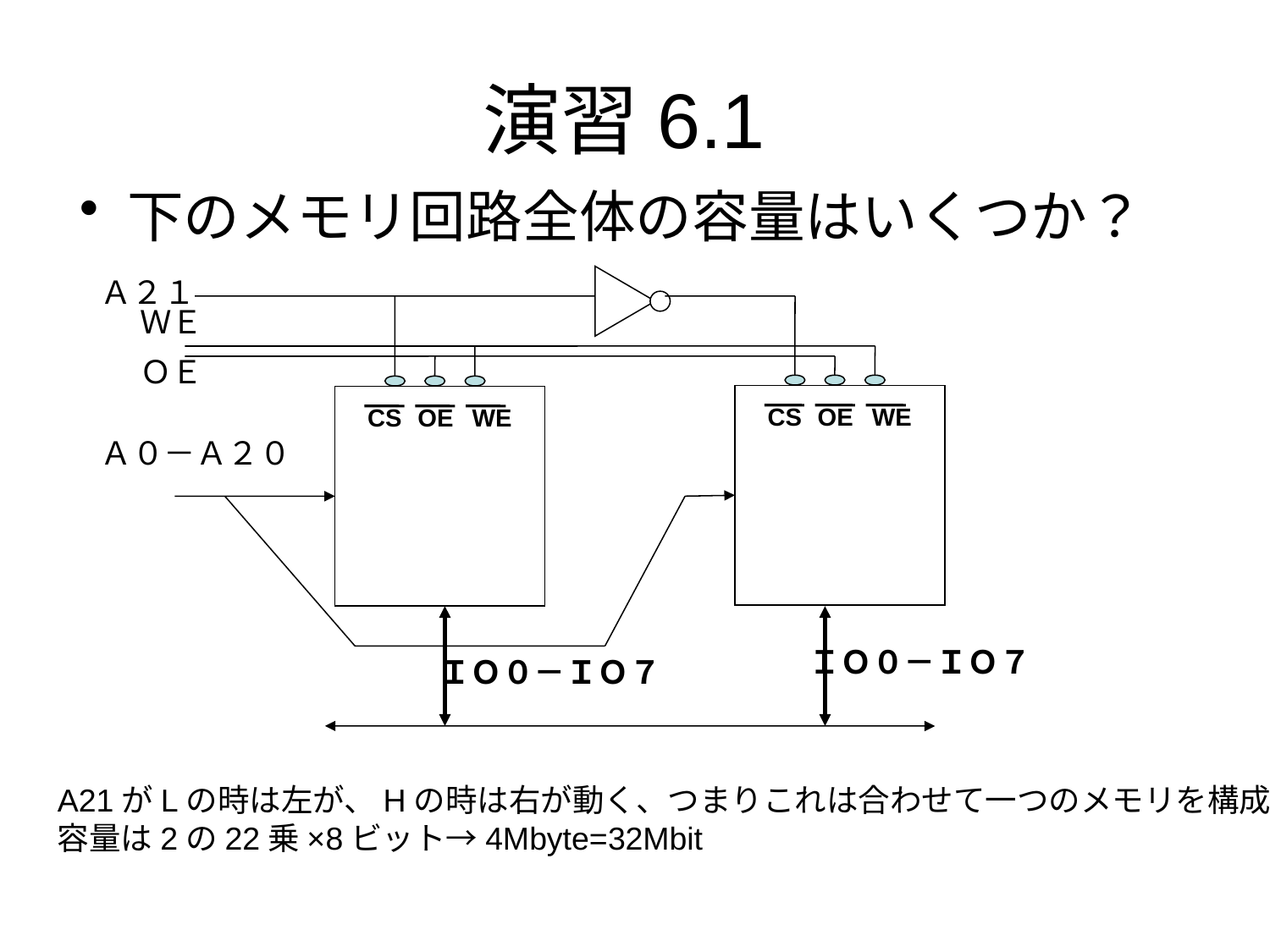

# 演習6.1
下のメモリ回路全体の容量はいくつか？
Ａ２１

ＷＥ

ＯＥ

CS
OE
WE
CS
OE
WE

Ａ０－Ａ２０

ＩＯ０－ＩＯ７

ＩＯ０－ＩＯ７

A21がLの時は左が、Hの時は右が動く、つまりこれは合わせて一つのメモリを構成する
容量は2の22乗×8ビット→4Mbyte=32Mbit